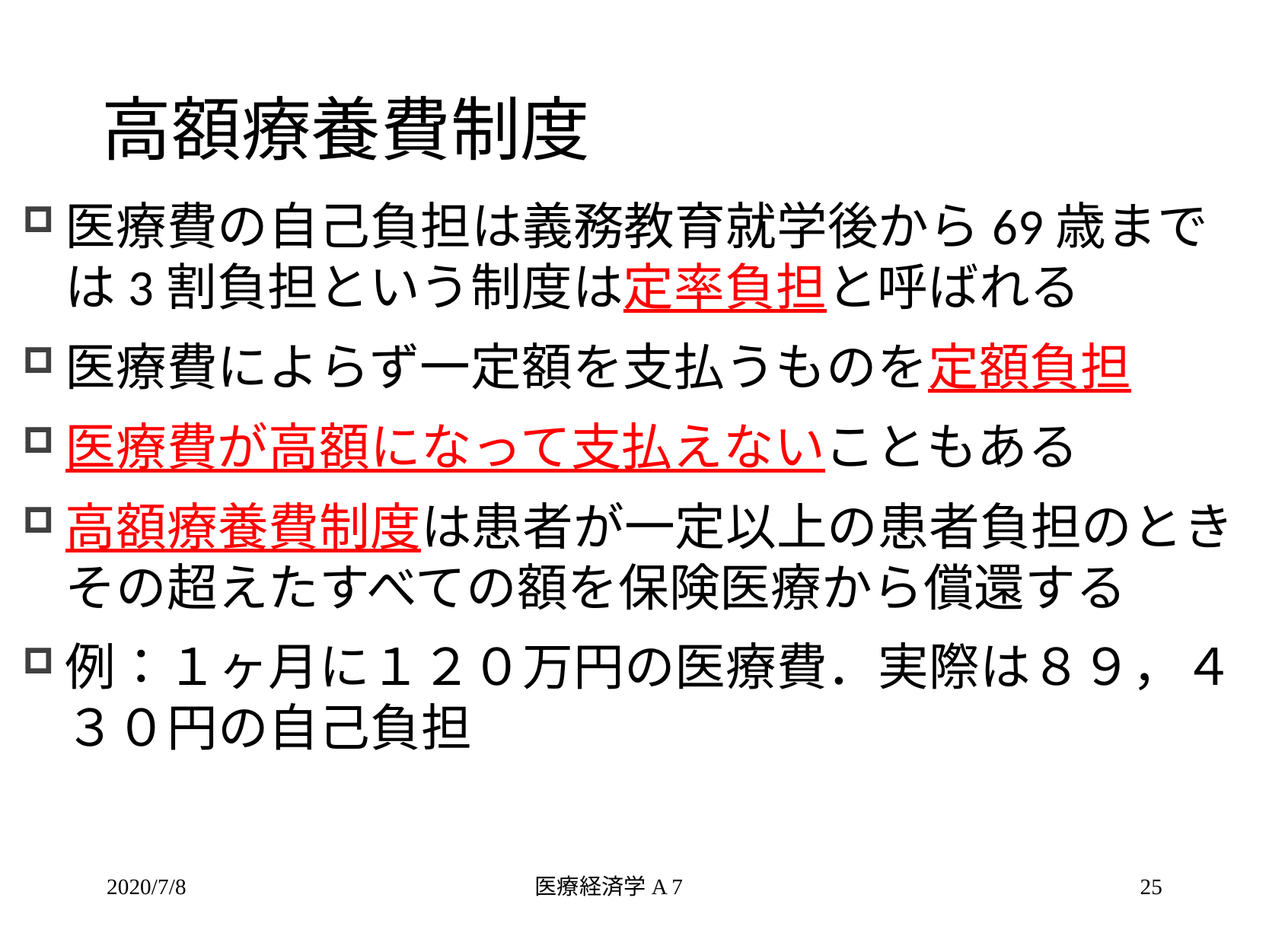

# 高額療養費制度
医療費の自己負担は義務教育就学後から69歳までは3割負担という制度は定率負担と呼ばれる
医療費によらず一定額を支払うものを定額負担
医療費が高額になって支払えないこともある
高額療養費制度は患者が一定以上の患者負担のときその超えたすべての額を保険医療から償還する
例：１ヶ月に１２０万円の医療費．実際は８９，４３０円の自己負担

2020/7/8
医療経済学A 7
25